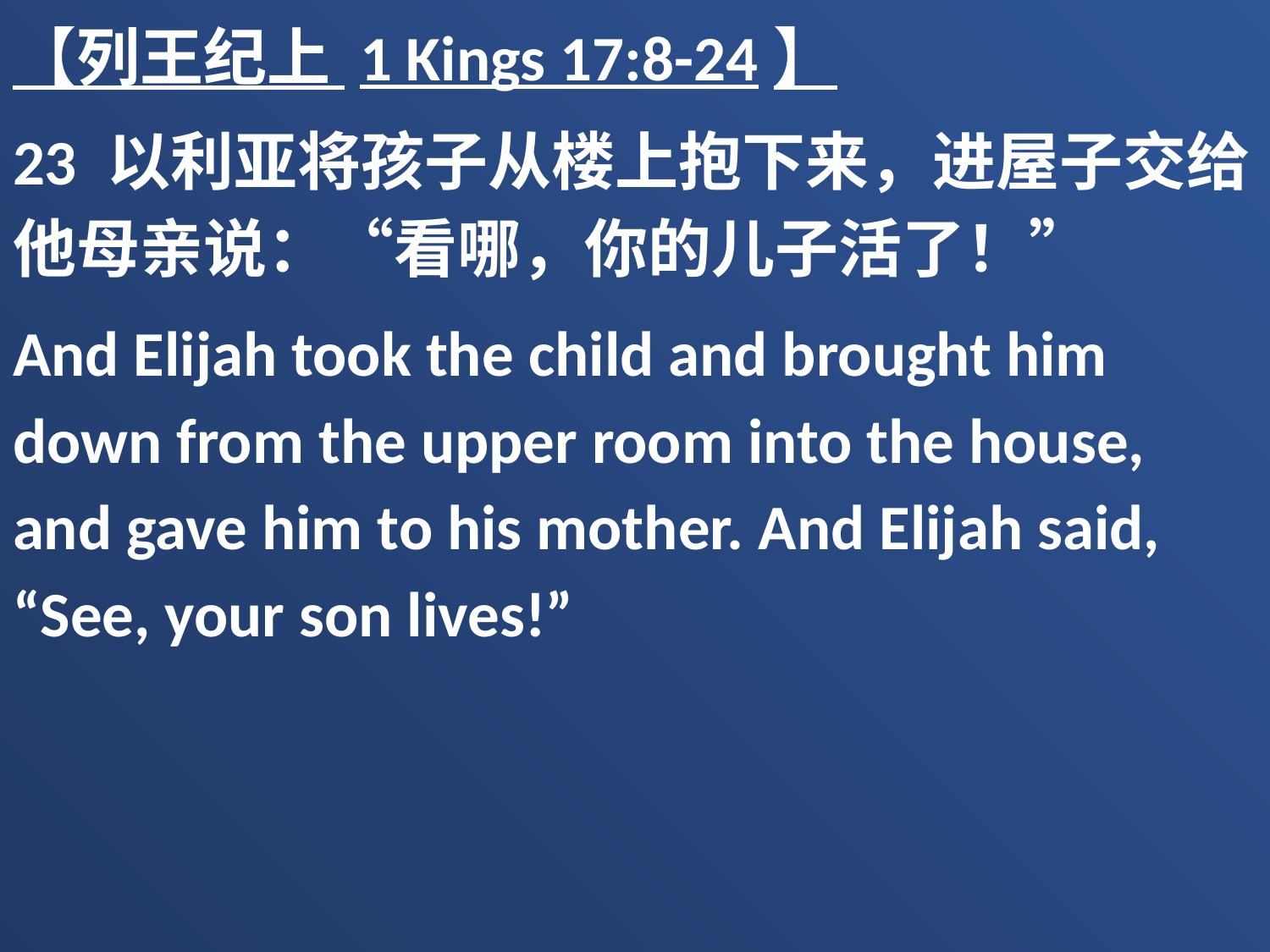

【列王纪上 1 Kings 17:8-24】
23 以利亚将孩子从楼上抱下来，进屋子交给他母亲说：“看哪，你的儿子活了！”
And Elijah took the child and brought him down from the upper room into the house, and gave him to his mother. And Elijah said, “See, your son lives!”